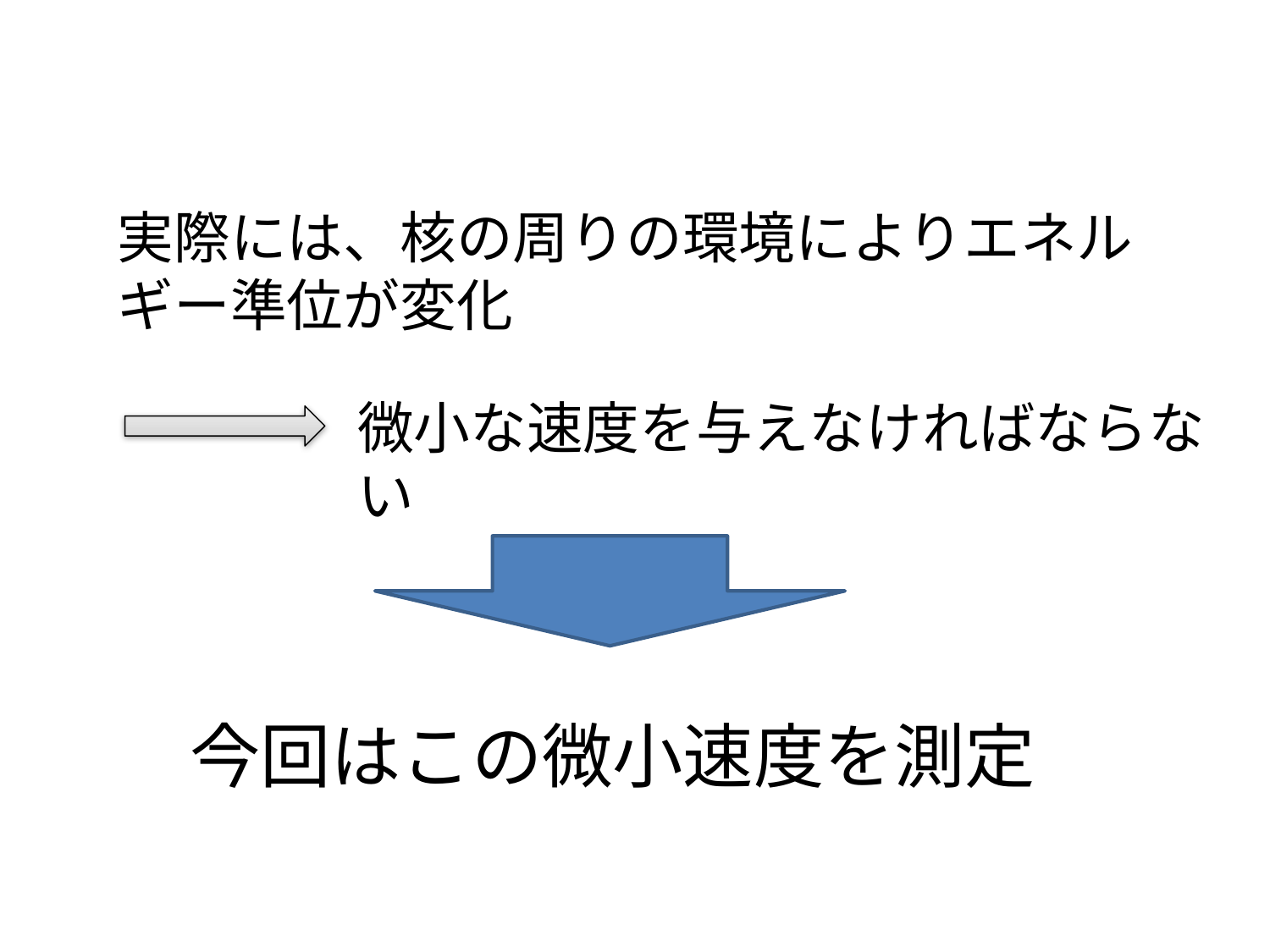

実際には、核の周りの環境によりエネルギー準位が変化
微小な速度を与えなければならない

今回はこの微小速度を測定